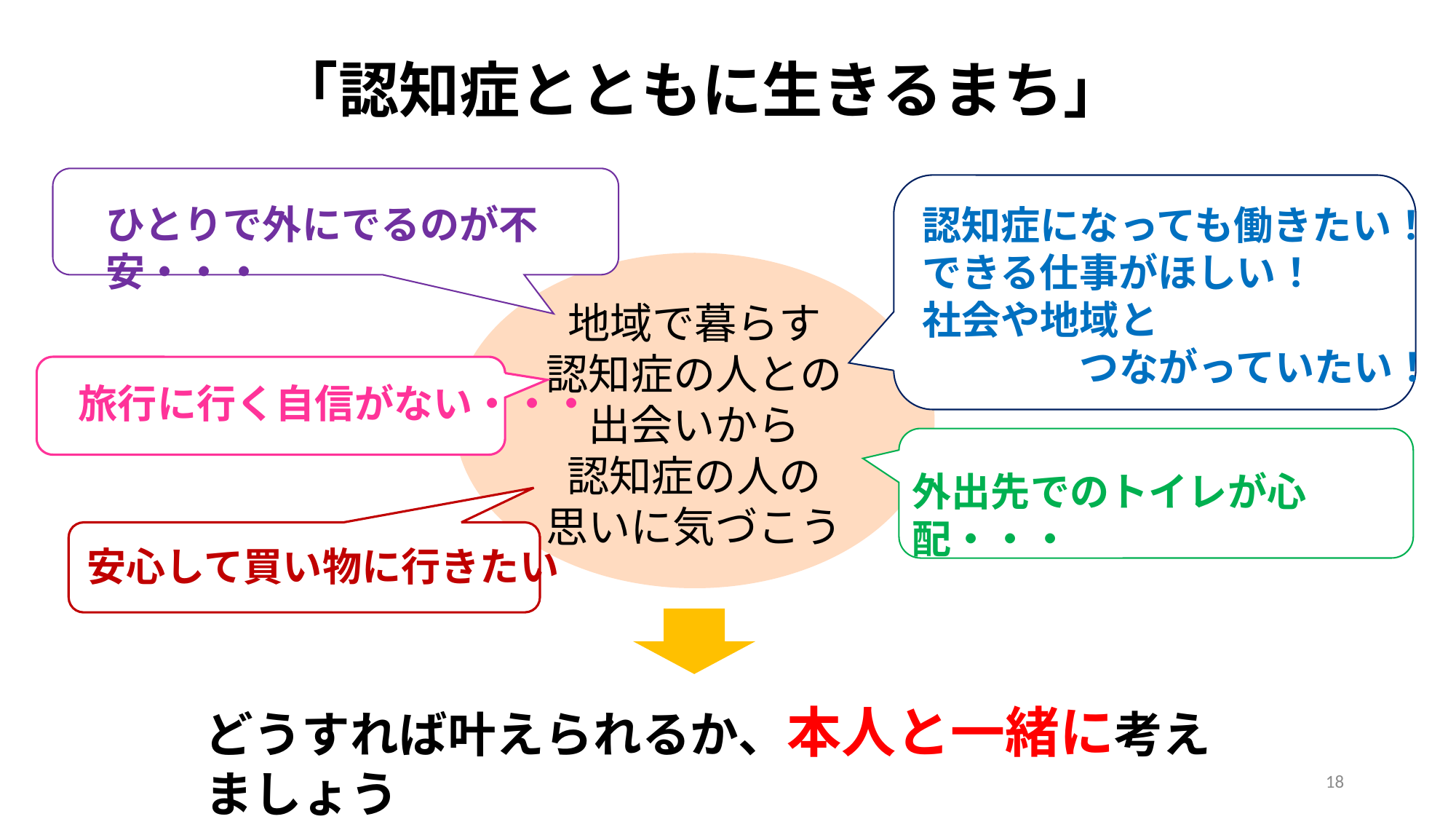

# 「認知症とともに生きるまち」

ひとりで外にでるのが不安・・・
認知症になっても働きたい！
できる仕事がほしい！
社会や地域と
　　　　つながっていたい！

地域で暮らす
認知症の人との
出会いから
認知症の人の
思いに気づこう

旅行に行く自信がない・・・

外出先でのトイレが心配・・・

安心して買い物に行きたい

どうすれば叶えられるか、本人と一緒に考えましょう
18